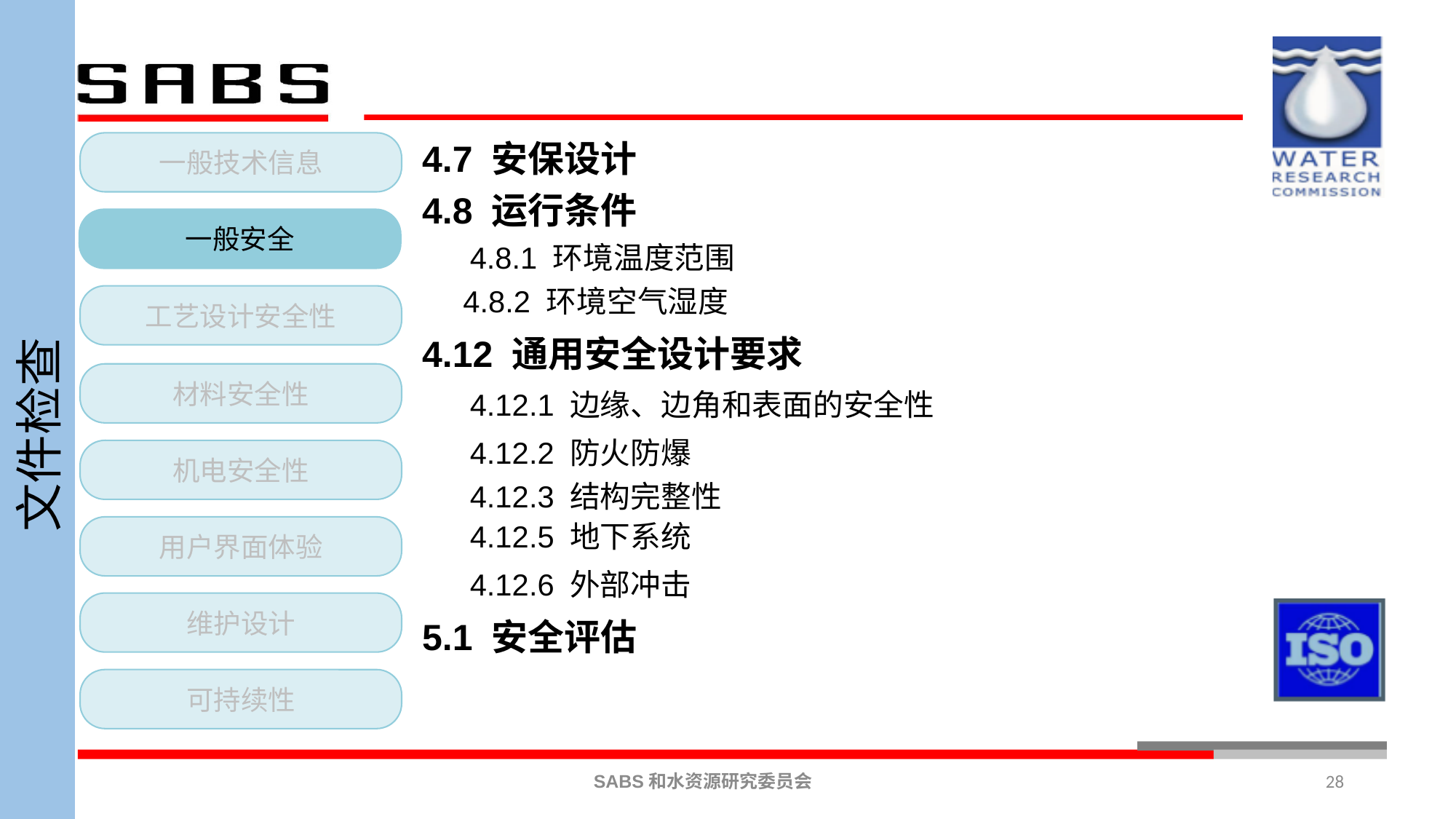

4.7 安保设计
4.8 运行条件
4.8.1 环境温度范围
4.8.2 环境空气湿度
4.12 通用安全设计要求
4.12.1 边缘、边角和表面的安全性
4.12.2 防火防爆
4.12.3 结构完整性
4.12.5 地下系统
4.12.6 外部冲击
5.1 安全评估

一般技术信息
一般安全
工艺设计安全性
材料安全性
机电安全性
用户界面体验
维护设计
可持续性
文件检查
28